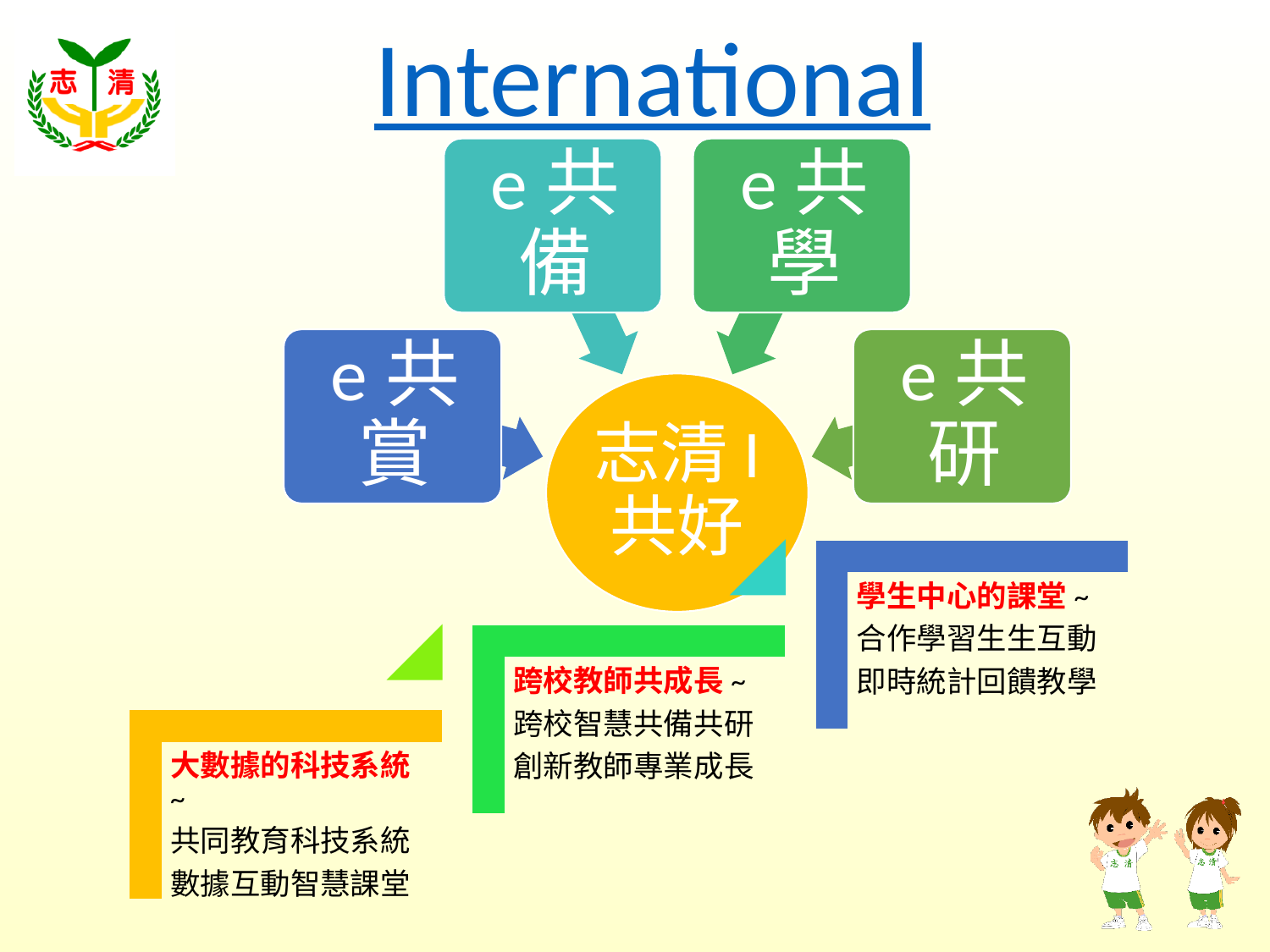

# International
志清I 共好
e共賞
e共備
e共學
e共研
大數據的科技系統~
共同教育科技系統
數據互動智慧課堂
跨校教師共成長~
跨校智慧共備共研
創新教師專業成長

學生中心的課堂~
合作學習生生互動
即時統計回饋教學